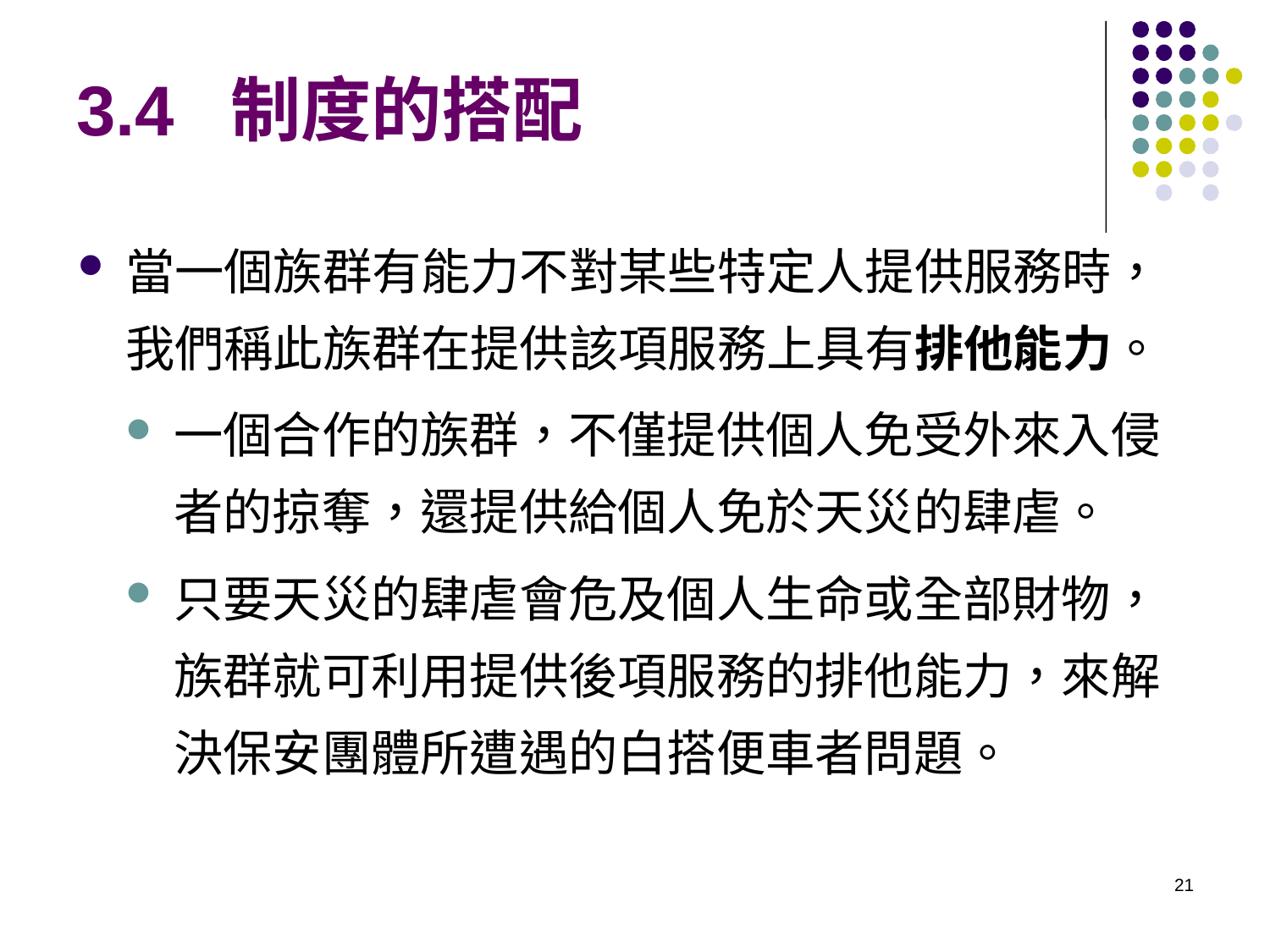

# 3.4  制度的搭配
當一個族群有能力不對某些特定人提供服務時，我們稱此族群在提供該項服務上具有排他能力。
一個合作的族群，不僅提供個人免受外來入侵者的掠奪，還提供給個人免於天災的肆虐。
只要天災的肆虐會危及個人生命或全部財物，族群就可利用提供後項服務的排他能力，來解決保安團體所遭遇的白搭便車者問題。
21